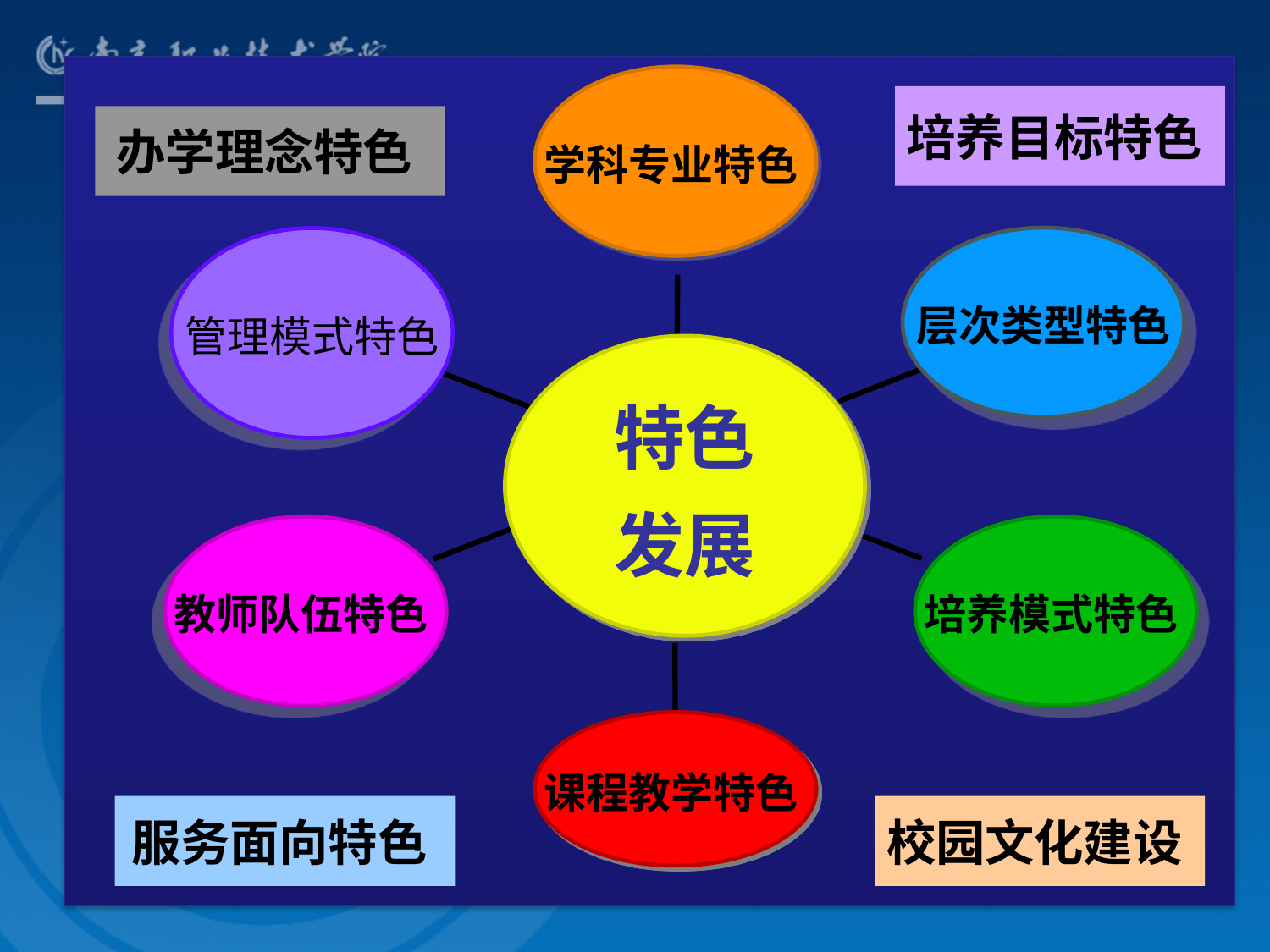

学科专业特色
层次类型特色
管理模式特色

特色
发展

教师队伍特色
培养模式特色

课程教学特色
培养目标特色
办学理念特色
服务面向特色
校园文化建设